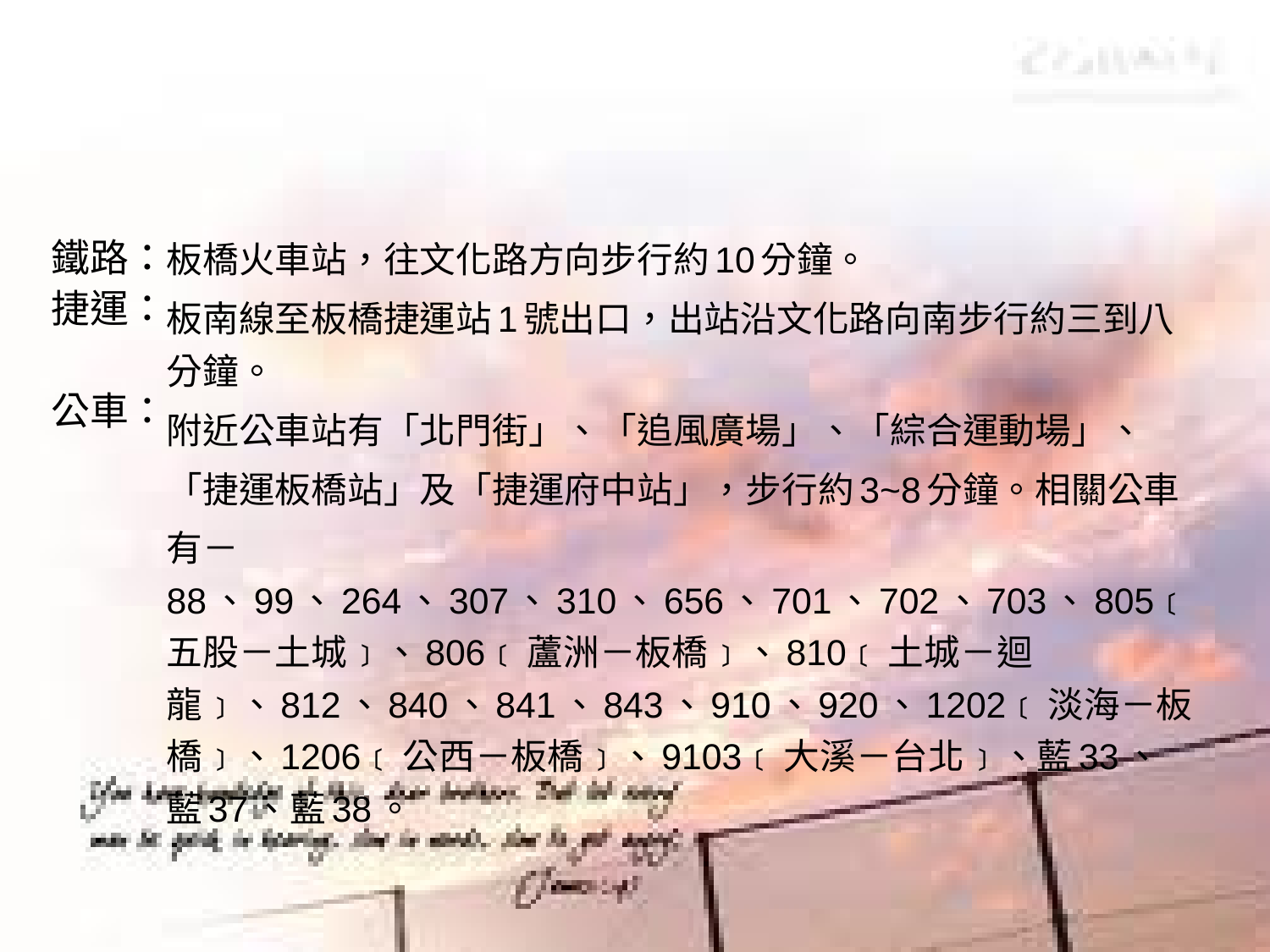

#
鐵路：
捷運：

公車：
板橋火車站，往文化路方向步行約10分鐘。
板南線至板橋捷運站1號出口，出站沿文化路向南步行約三到八分鐘。
附近公車站有「北門街」、「追風廣場」、「綜合運動場」、
「捷運板橋站」及「捷運府中站」，步行約3~8分鐘。相關公車
有－88、99、264、307、310、656、701、702、703、805﹝五股－土城﹞、806﹝蘆洲－板橋﹞、810﹝土城－迴龍﹞、812、840、841、843、910、920、1202﹝淡海－板橋﹞、1206﹝公西－板橋﹞、9103﹝大溪－台北﹞、藍33、藍37、藍38。